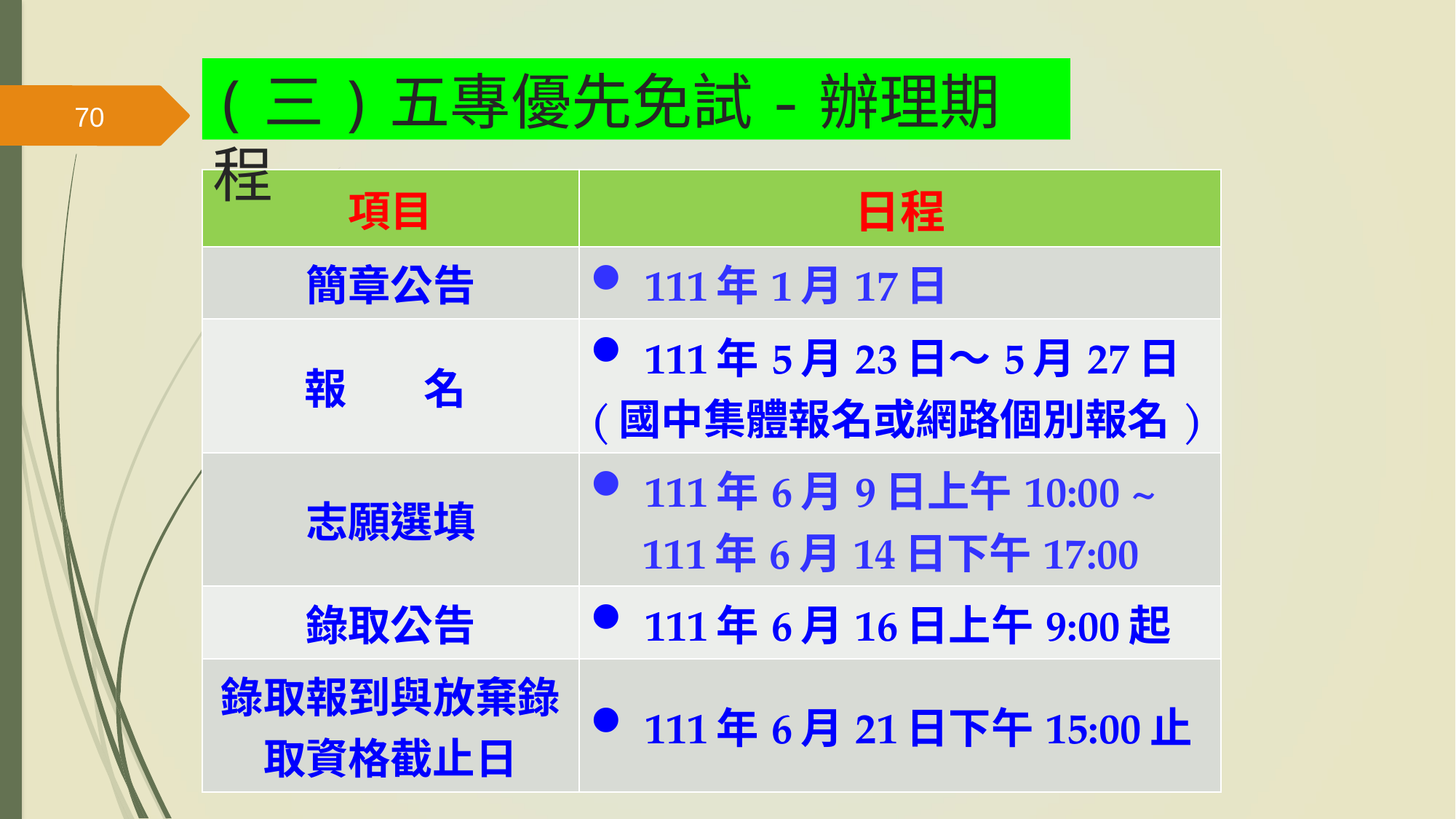

(三)五專優先免試-辦理期程
70
| 項目 | 日程 |
| --- | --- |
| 簡章公告 | 111年1月17日 |
| 報 名 | 111年5月23日～5月27日 (國中集體報名或網路個別報名) |
| 志願選填 | 111年6月9日上午10:00 ~ 111年6月14日下午17:00 |
| 錄取公告 | 111年6月16日上午9:00起 |
| 錄取報到與放棄錄取資格截止日 | 111年6月21日下午15:00止 |